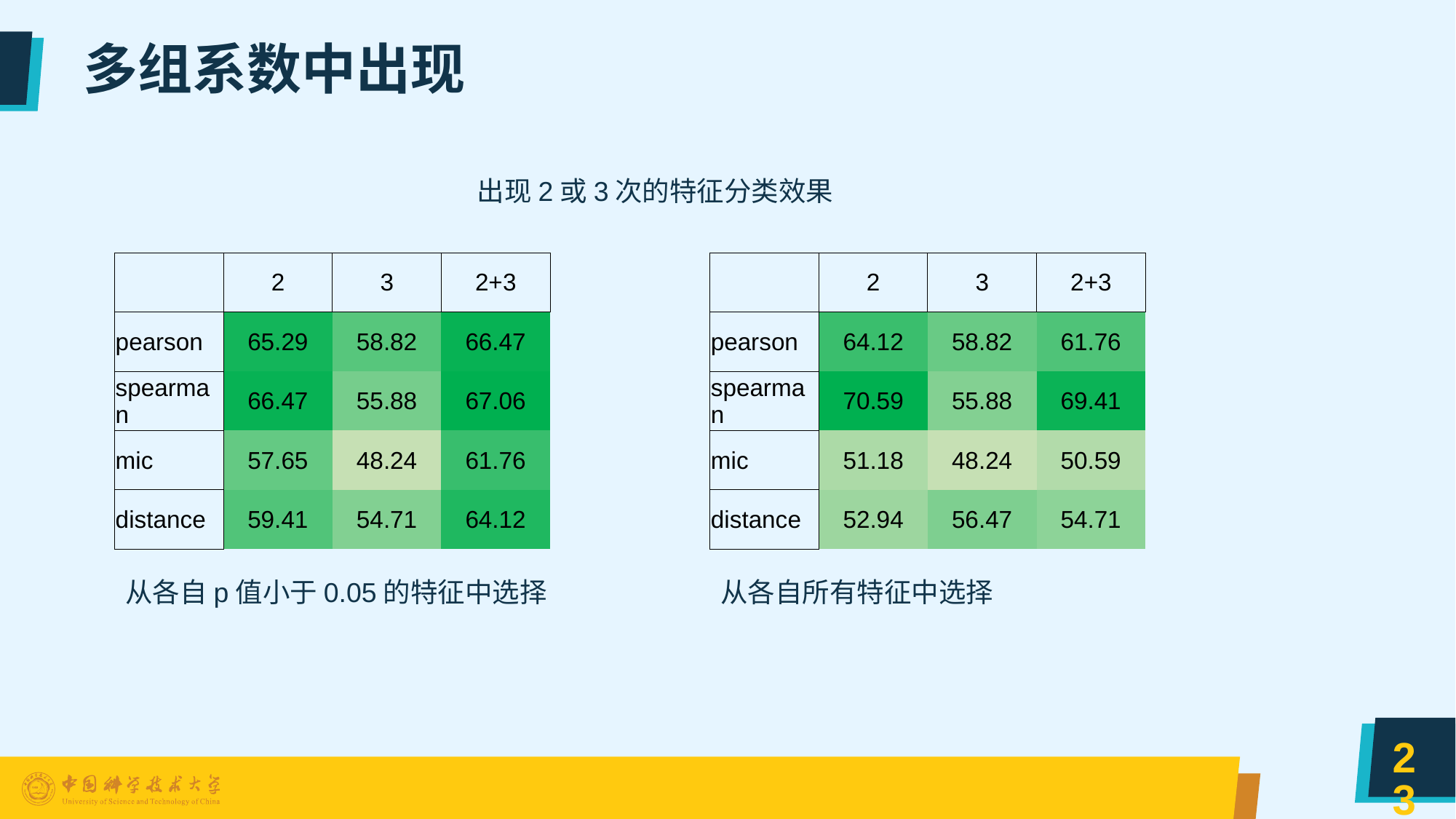

# 多组系数中出现
出现2或3次的特征分类效果
|  | 2 | 3 | 2+3 |
| --- | --- | --- | --- |
| pearson | 65.29 | 58.82 | 66.47 |
| spearman | 66.47 | 55.88 | 67.06 |
| mic | 57.65 | 48.24 | 61.76 |
| distance | 59.41 | 54.71 | 64.12 |
|  | 2 | 3 | 2+3 |
| --- | --- | --- | --- |
| pearson | 64.12 | 58.82 | 61.76 |
| spearman | 70.59 | 55.88 | 69.41 |
| mic | 51.18 | 48.24 | 50.59 |
| distance | 52.94 | 56.47 | 54.71 |
从各自p值小于0.05的特征中选择
从各自所有特征中选择
23